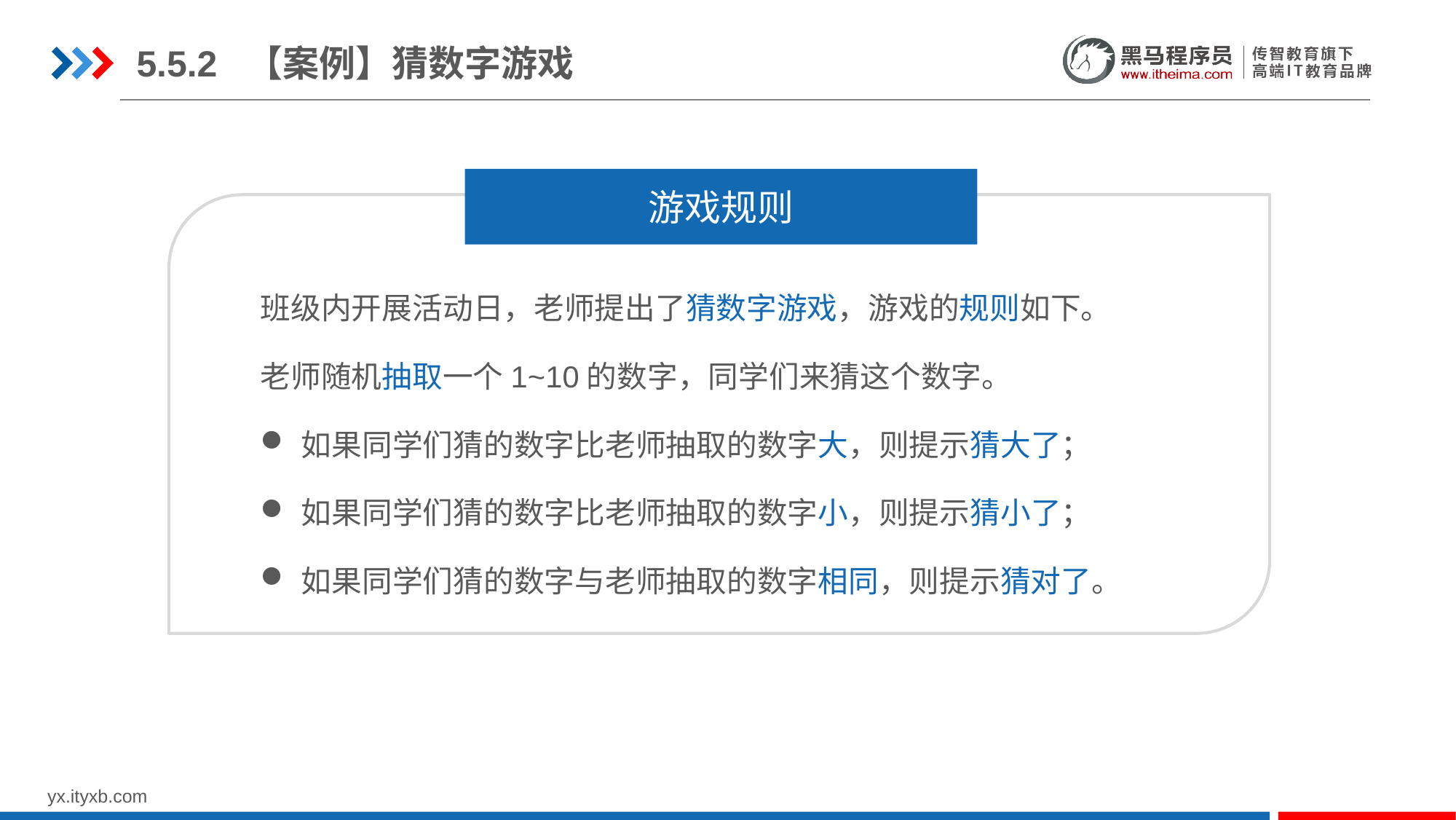

5.5.2  【案例】猜数字游戏
游戏规则

班级内开展活动日，老师提出了猜数字游戏，游戏的规则如下。

老师随机抽取一个1~10的数字，同学们来猜这个数字。

如果同学们猜的数字比老师抽取的数字大，则提示猜大了；

如果同学们猜的数字比老师抽取的数字小，则提示猜小了；

如果同学们猜的数字与老师抽取的数字相同，则提示猜对了。